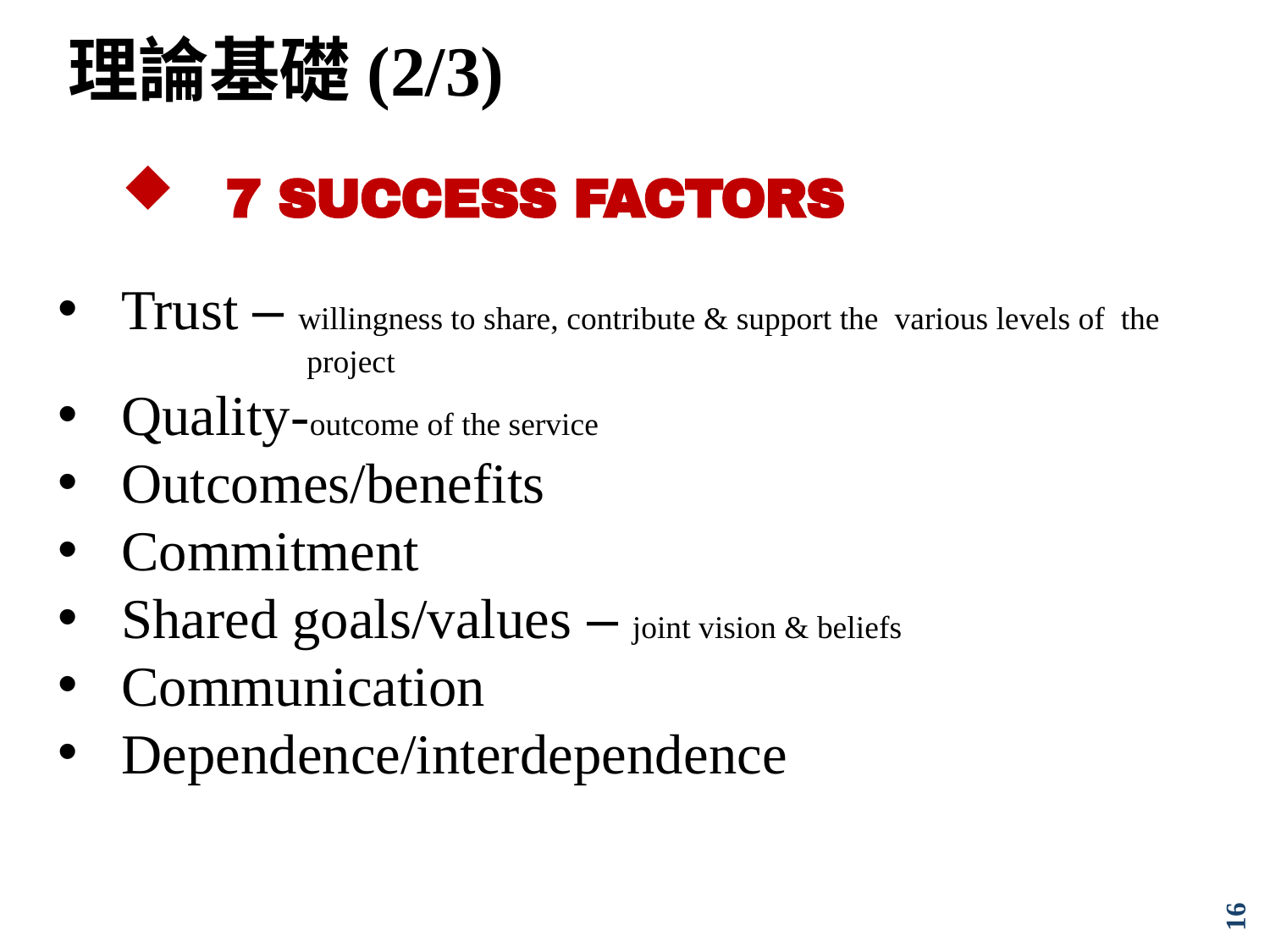

理論基礎(2/3)
# 7 Success Factors
Trust – willingness to share, contribute & support the  various levels of  the
                               project
Quality-outcome of the service
Outcomes/benefits
Commitment
Shared goals/values – joint vision & beliefs
Communication
Dependence/interdependence

16